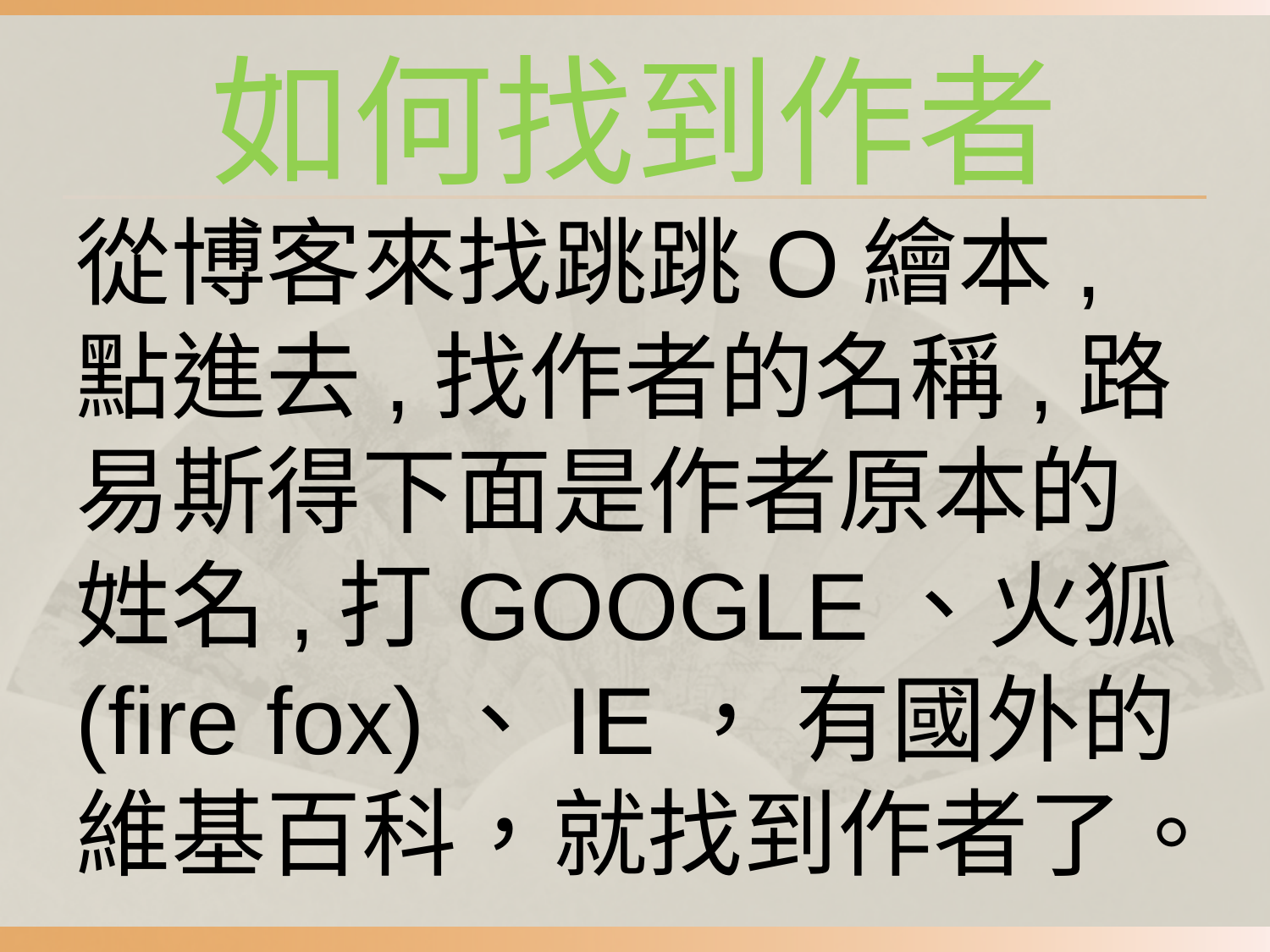

# 如何找到作者
從博客來找跳跳O繪本,點進去,找作者的名稱,路易斯得下面是作者原本的姓名,打GOOGLE、火狐(fire fox)、IE， 有國外的維基百科，就找到作者了。